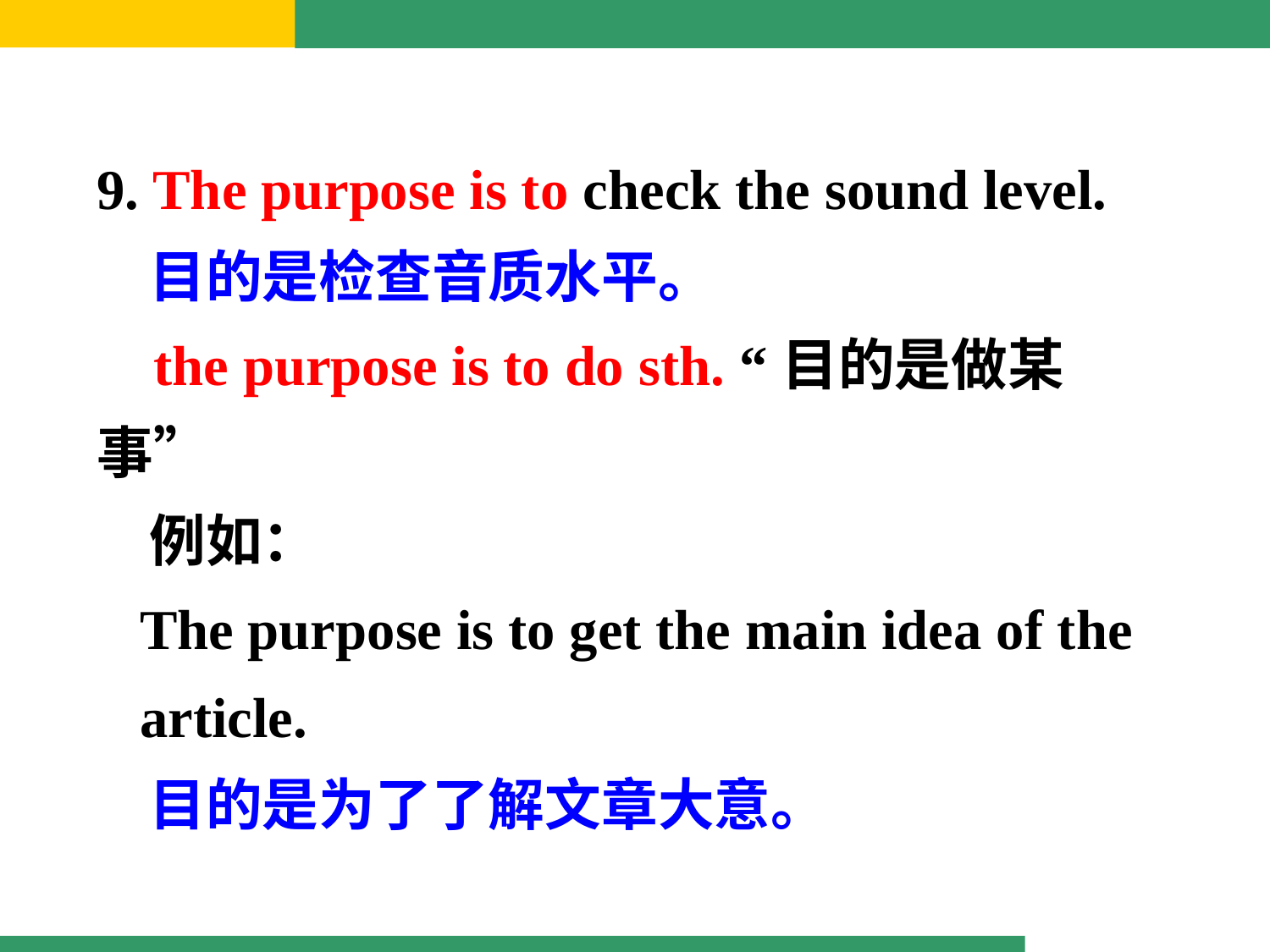

9. The purpose is to check the sound level.
   目的是检查音质水平。
    the purpose is to do sth. “目的是做某事”
   例如：
   The purpose is to get the main idea of the
   article.
   目的是为了了解文章大意。